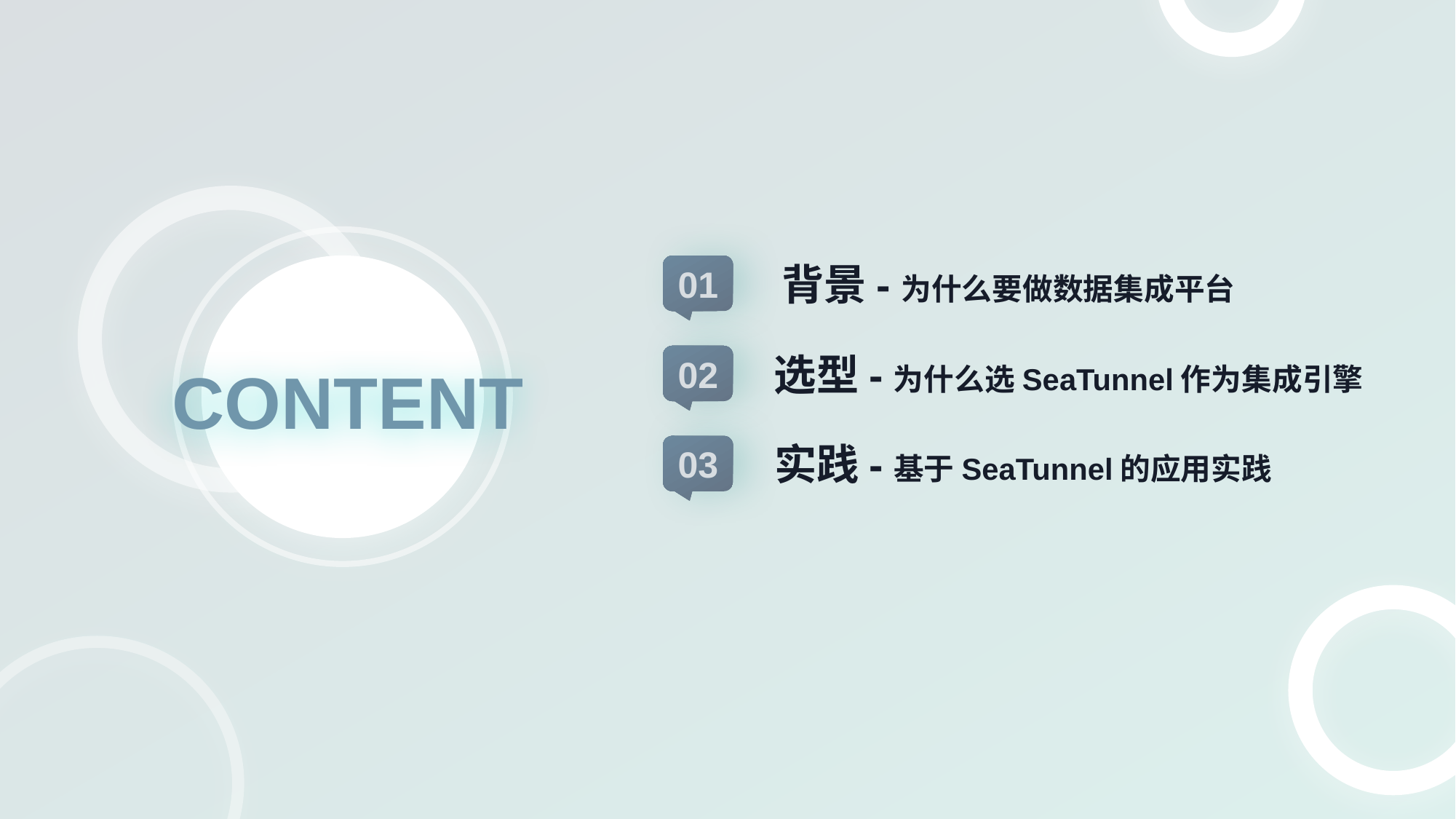

01
背景-为什么要做数据集成平台
02
选型-为什么选SeaTunnel作为集成引擎
CONTENT
03
实践-基于SeaTunnel的应用实践